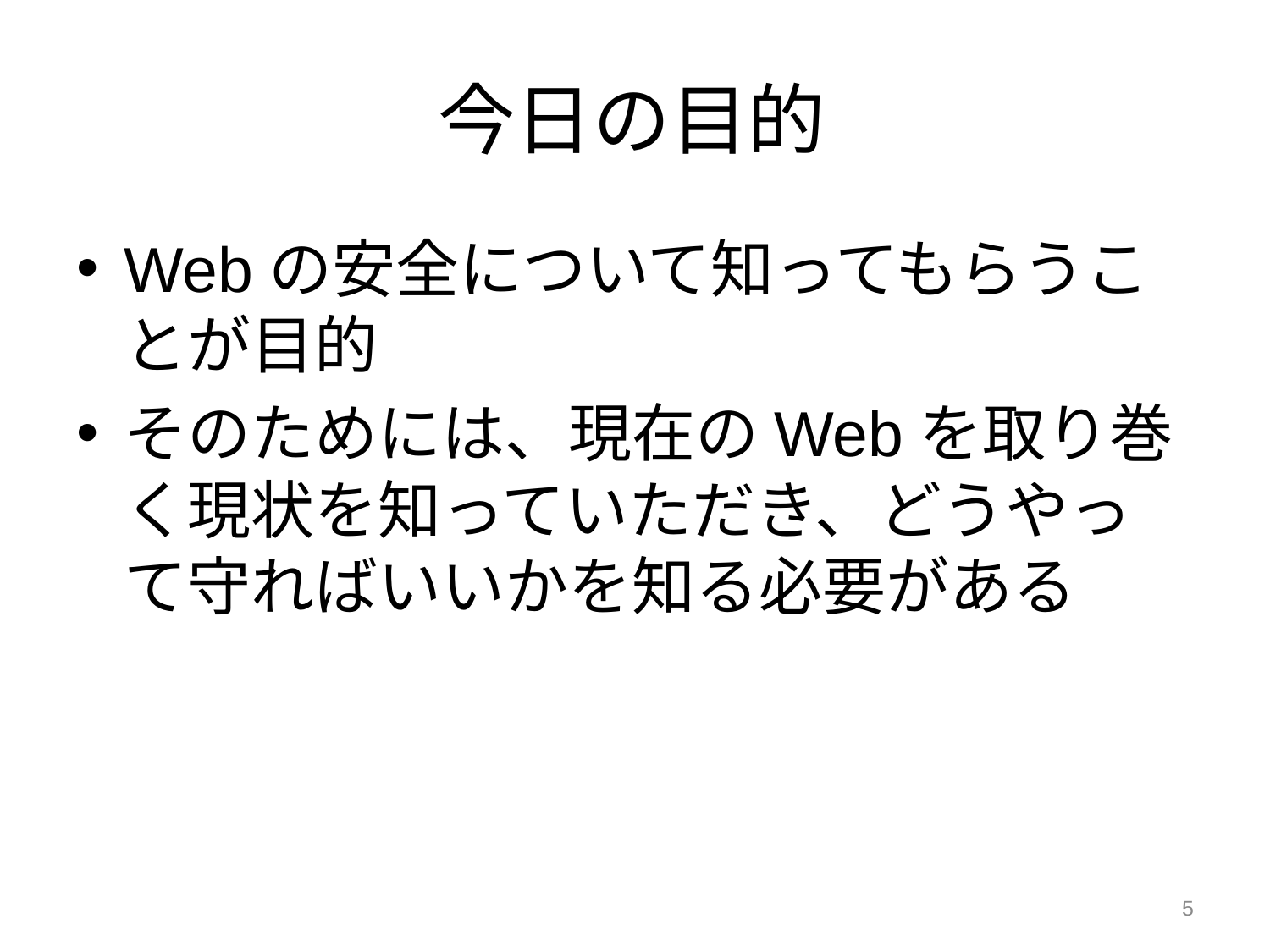

# 今日の目的
Webの安全について知ってもらうことが目的
そのためには、現在のWebを取り巻く現状を知っていただき、どうやって守ればいいかを知る必要がある
5